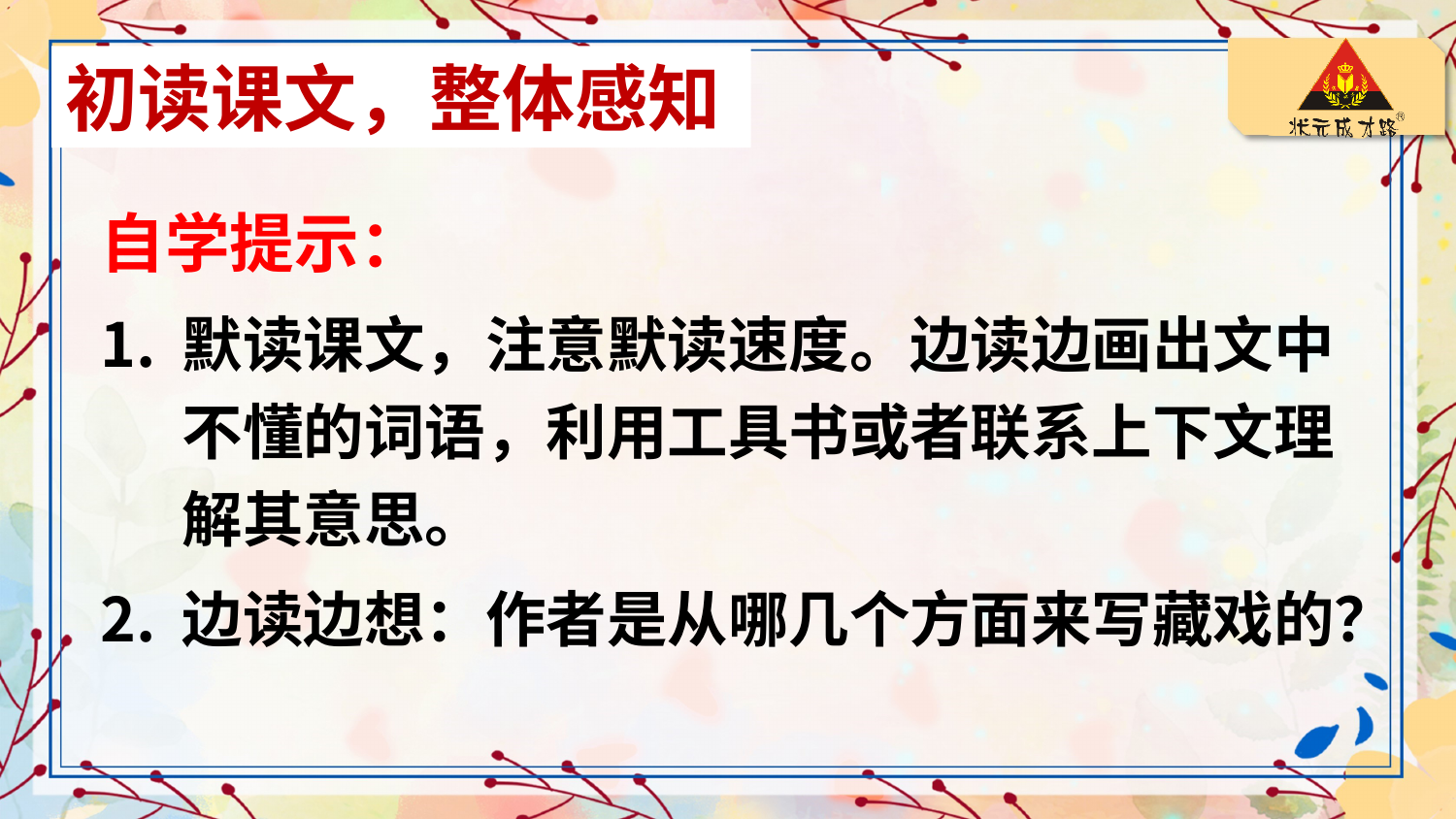

初读课文，整体感知
自学提示：
默读课文，注意默读速度。边读边画出文中不懂的词语，利用工具书或者联系上下文理解其意思。
边读边想：作者是从哪几个方面来写藏戏的？